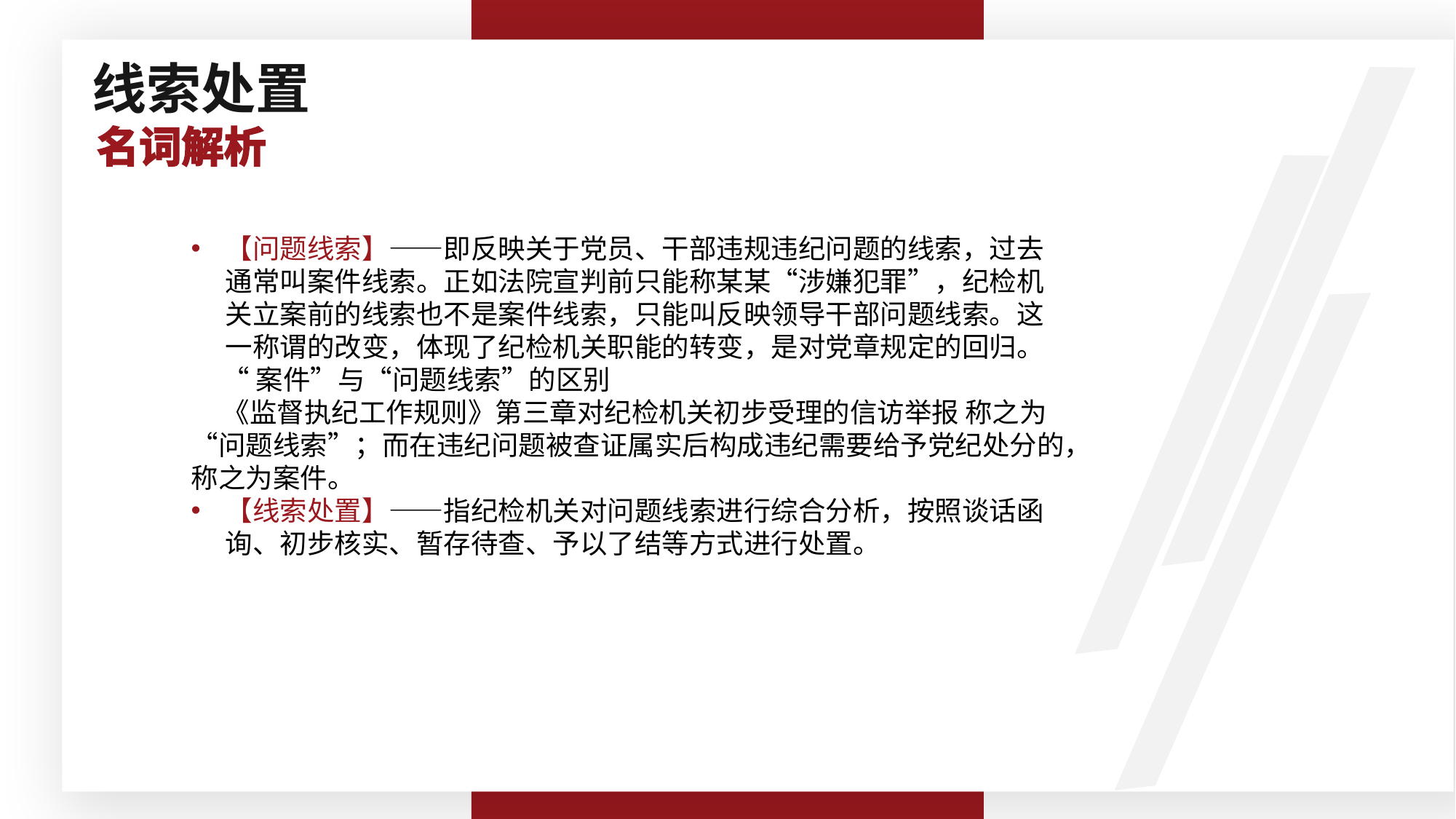

线索处置
名词解析

【问题线索】——即反映关于党员、干部违规违纪问题的线索，过去通常叫案件线索。正如法院宣判前只能称某某“涉嫌犯罪”，纪检机关立案前的线索也不是案件线索，只能叫反映领导干部问题线索。这一称谓的改变，体现了纪检机关职能的转变，是对党章规定的回归。
     “案件”与“问题线索”的区别
    《监督执纪工作规则》第三章对纪检机关初步受理的信访举报 称之为“问题线索”；而在违纪问题被查证属实后构成违纪需要给予党纪处分的，称之为案件。
【线索处置】——指纪检机关对问题线索进行综合分析，按照谈话函询、初步核实、暂存待查、予以了结等方式进行处置。